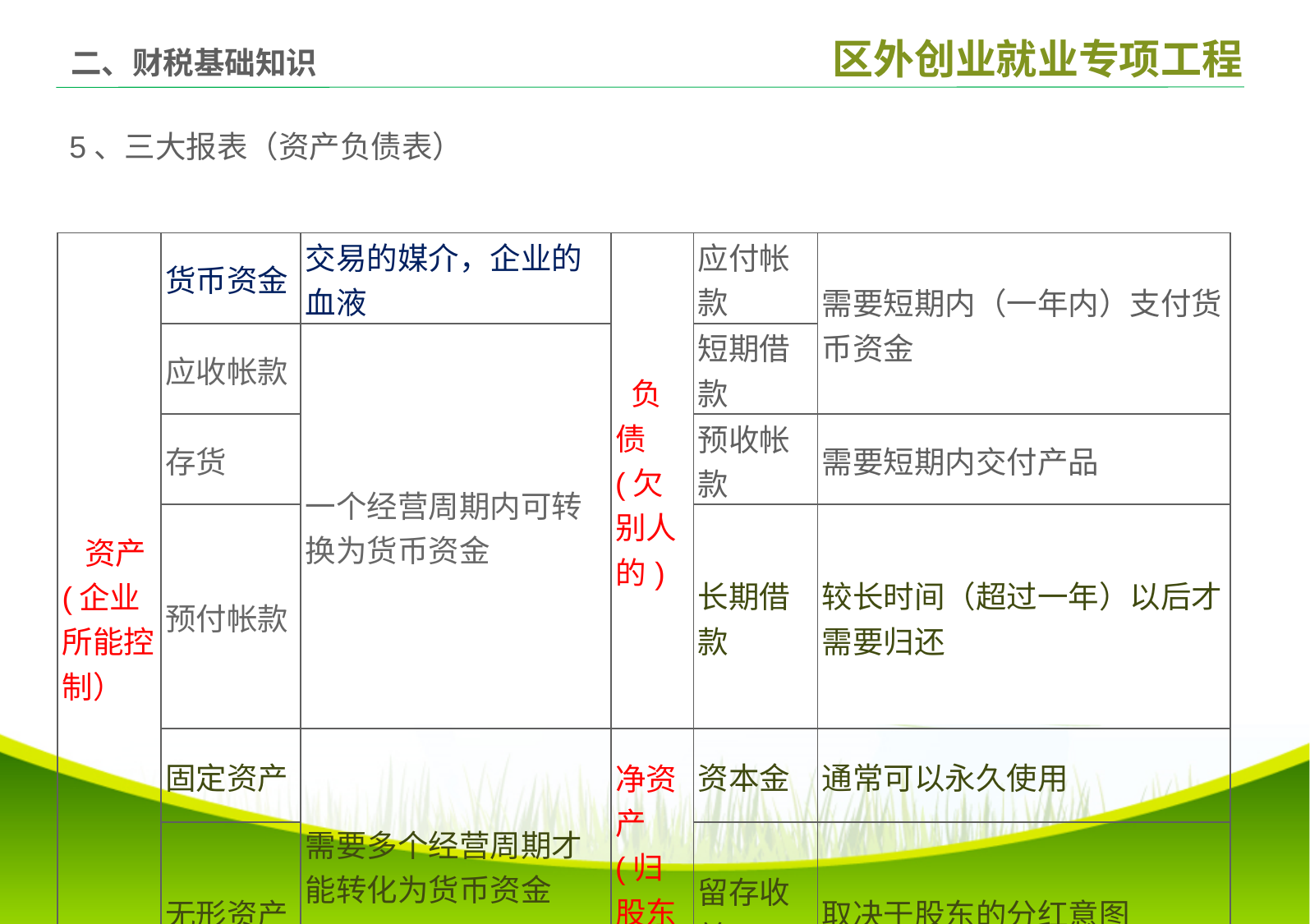

二、财税基础知识
5、三大报表（资产负债表）
| 资产 (企业所能控制） | 货币资金 | 交易的媒介，企业的血液 | 负债(欠别人的) | 应付帐款 | 需要短期内（一年内）支付货币资金 |
| --- | --- | --- | --- | --- | --- |
|  | 应收帐款 | 一个经营周期内可转换为货币资金 |  | 短期借款 |  |
|  | 存货 |  |  | 预收帐款 | 需要短期内交付产品 |
|  | 预付帐款 |  |  | 长期借款 | 较长时间（超过一年）以后才需要归还 |
|  | 固定资产 | 需要多个经营周期才能转化为货币资金 | 净资产(归股东的) | 资本金 | 通常可以永久使用 |
|  | 无形资产 |  |  | 留存收益 | 取决于股东的分红意图 |